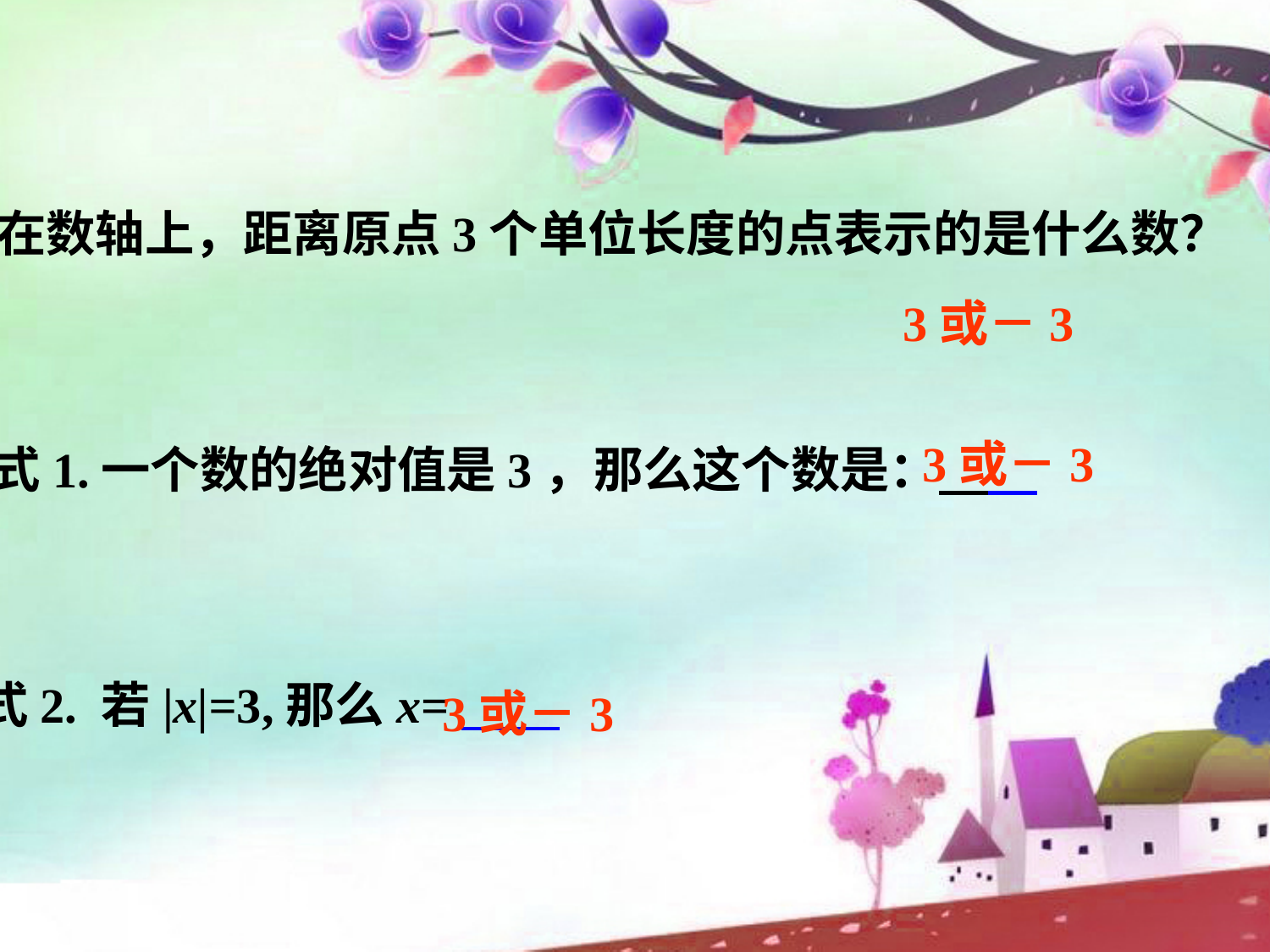

2.在数轴上，距离原点3个单位长度的点表示的是什么数？
3或－3
3或－3
变式1.一个数的绝对值是3，那么这个数是：
变式2. 若|x|=3,那么x=
3或－3